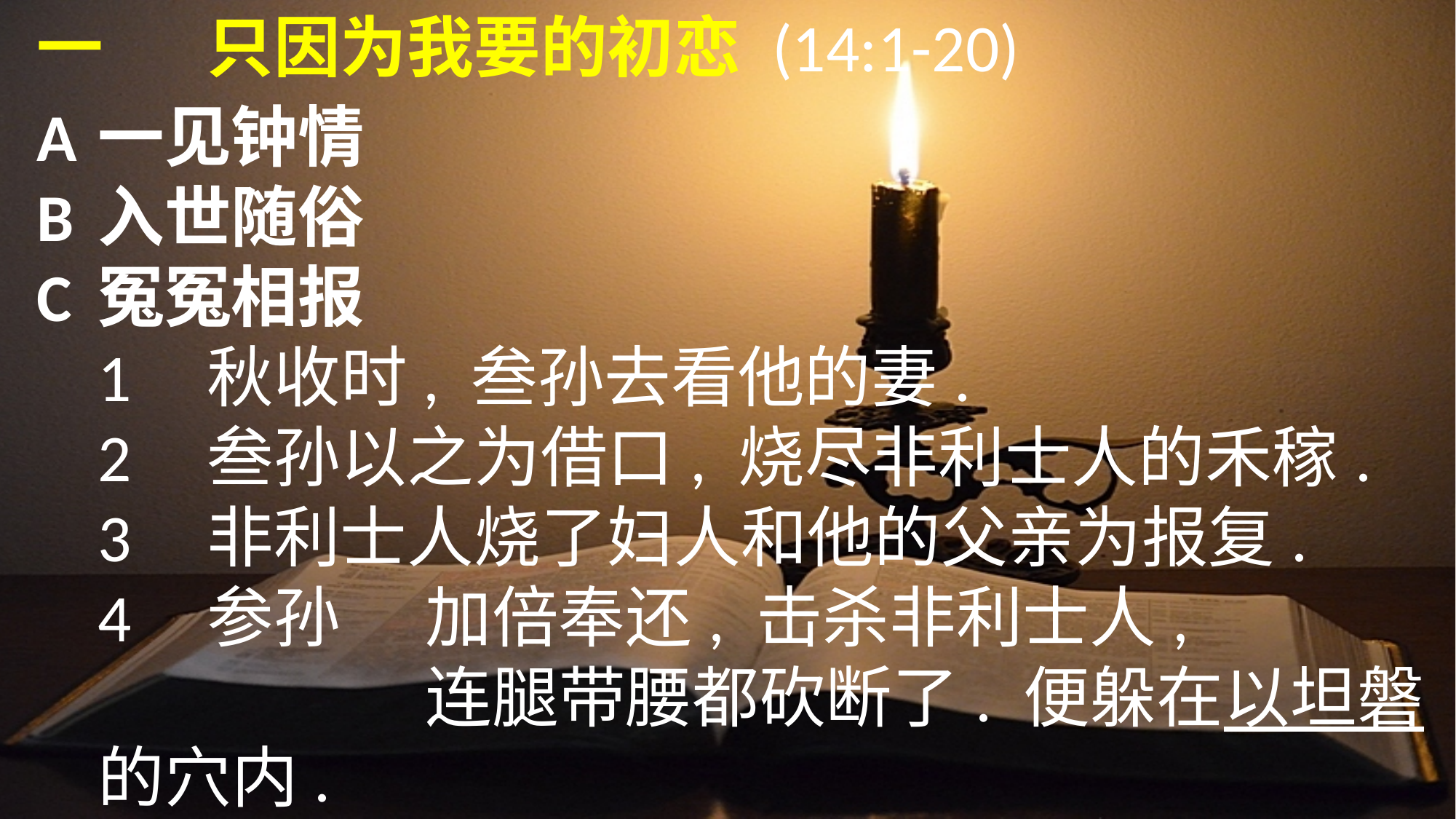

一	只因为我要的初恋 (14:1-20)
A	一见钟情
B	入世随俗
C	冤冤相报
	1	秋收时, 叁孙去看他的妻.
	2	叁孙以之为借口, 烧尽非利士人的禾稼.
	3	非利士人烧了妇人和他的父亲为报复.
	4	参孙	加倍奉还, 击杀非利士人,
				连腿带腰都砍断了. 便躲在以坦磐的穴内.